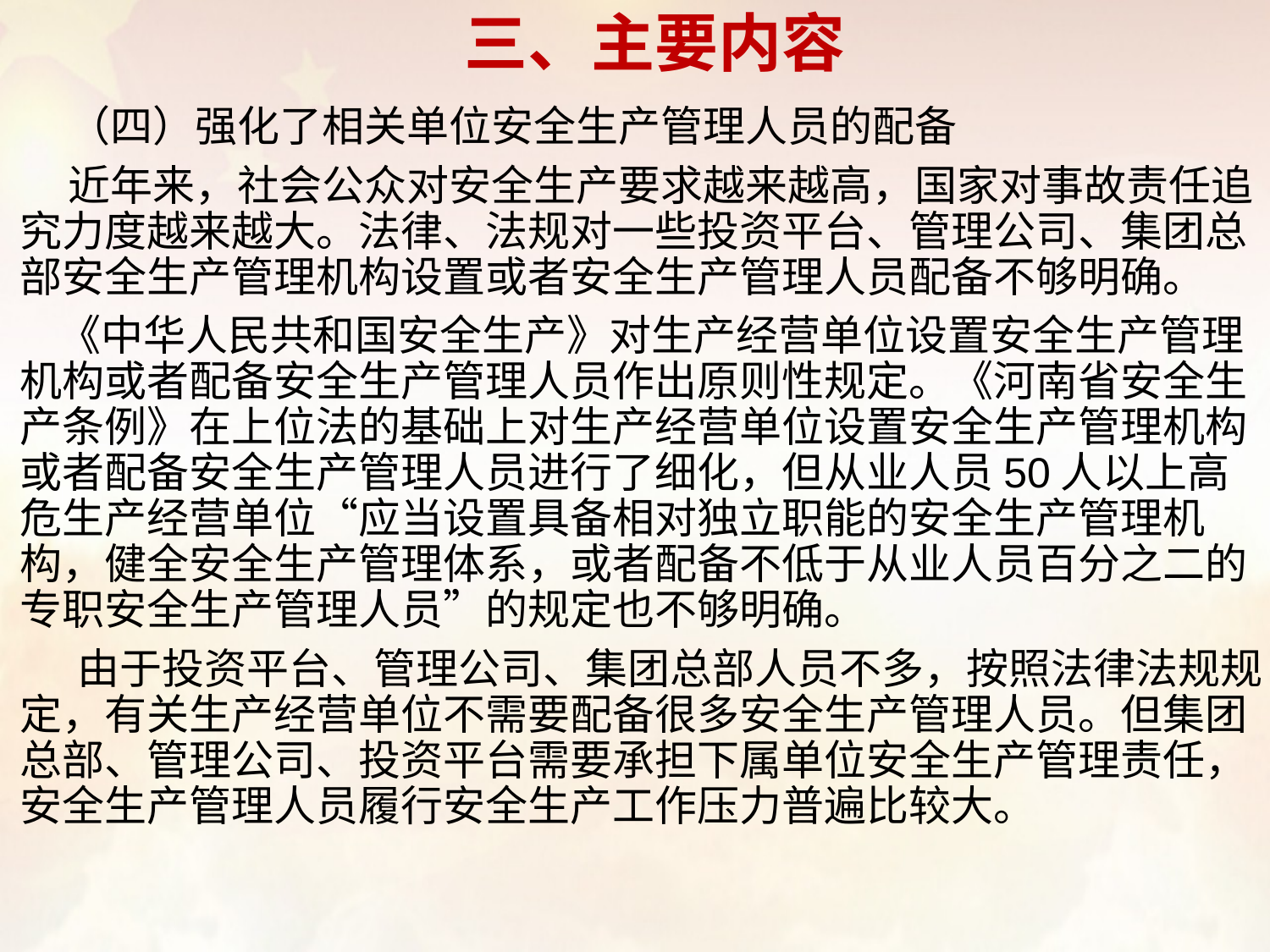

# 三、主要内容
    （四）强化了相关单位安全生产管理人员的配备
    近年来，社会公众对安全生产要求越来越高，国家对事故责任追究力度越来越大。法律、法规对一些投资平台、管理公司、集团总部安全生产管理机构设置或者安全生产管理人员配备不够明确。
   《中华人民共和国安全生产》对生产经营单位设置安全生产管理机构或者配备安全生产管理人员作出原则性规定。《河南省安全生产条例》在上位法的基础上对生产经营单位设置安全生产管理机构或者配备安全生产管理人员进行了细化，但从业人员50人以上高危生产经营单位“应当设置具备相对独立职能的安全生产管理机构，健全安全生产管理体系，或者配备不低于从业人员百分之二的专职安全生产管理人员”的规定也不够明确。
     由于投资平台、管理公司、集团总部人员不多，按照法律法规规定，有关生产经营单位不需要配备很多安全生产管理人员。但集团总部、管理公司、投资平台需要承担下属单位安全生产管理责任，安全生产管理人员履行安全生产工作压力普遍比较大。